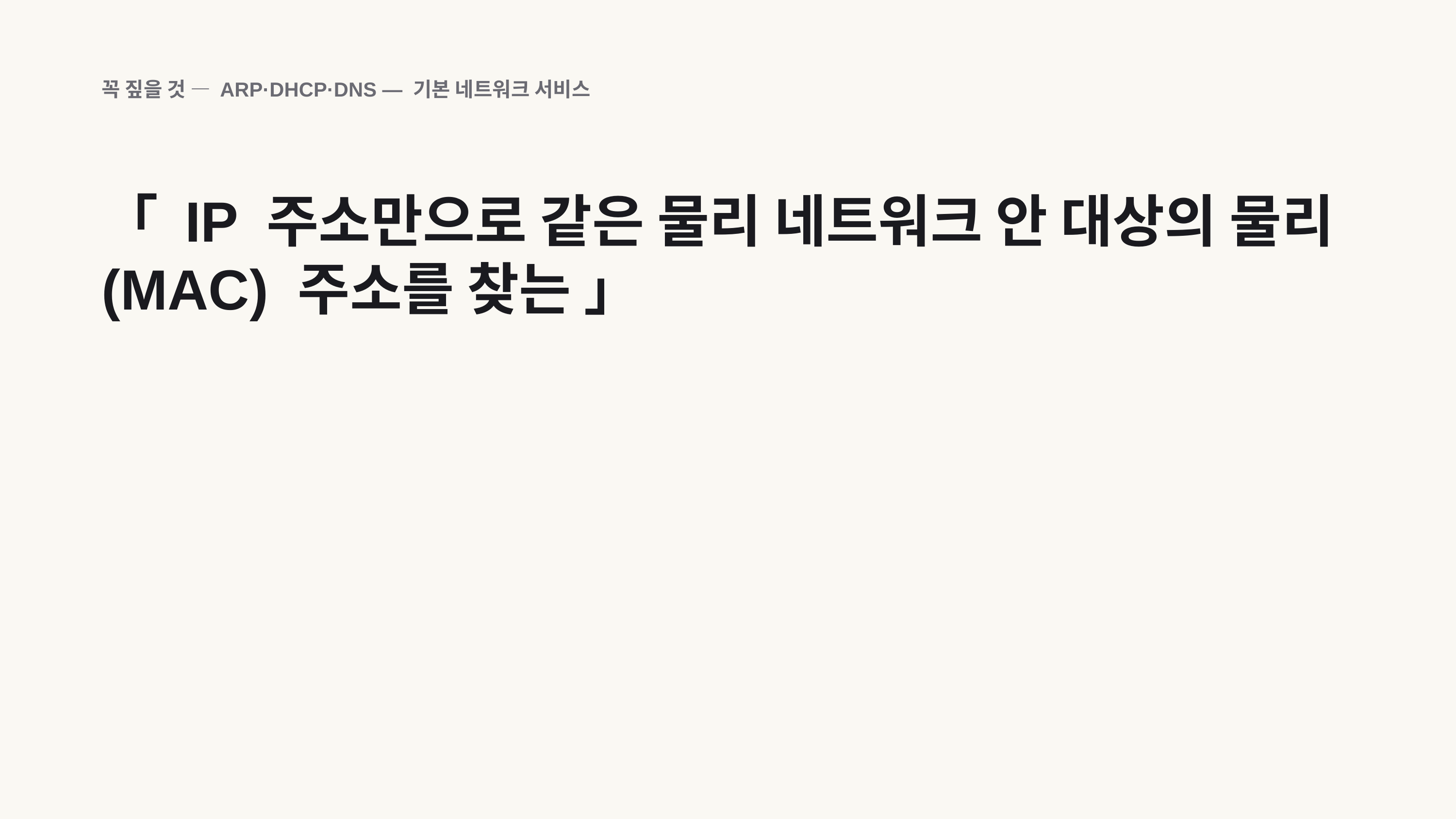

꼭 짚을 것 — ARP·DHCP·DNS — 기본 네트워크 서비스
「 IP 주소만으로 같은 물리 네트워크 안 대상의 물리(MAC) 주소를 찾는 」